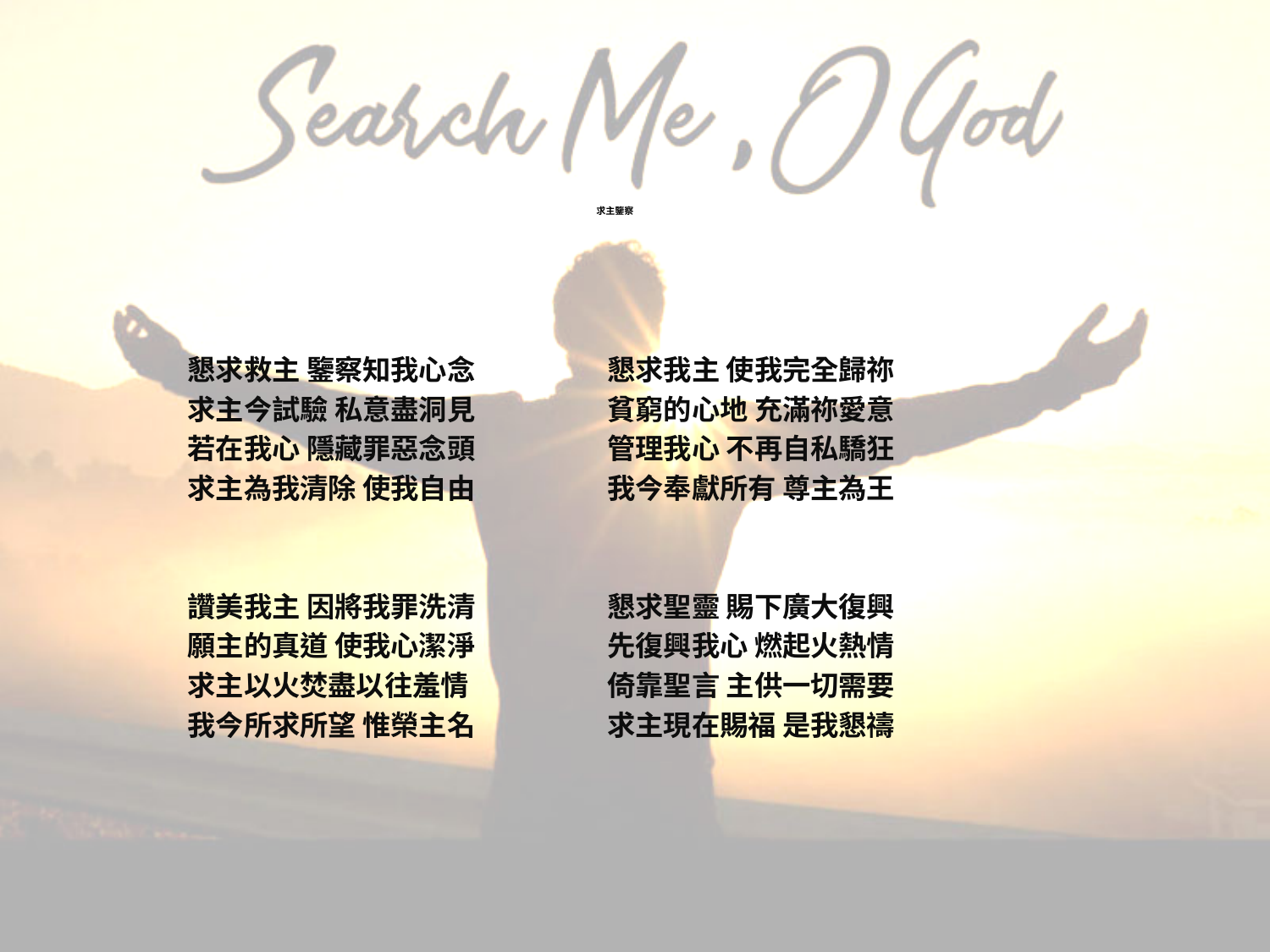

# 求主鑒察
懇求救主 鑒察知我心念
求主今試驗 私意盡洞見
若在我心 隱藏罪惡念頭
求主為我清除 使我自由

讚美我主 因將我罪洗清
願主的真道 使我心潔淨
求主以火焚盡以往羞情
我今所求所望 惟榮主名
懇求我主 使我完全歸祢
貧窮的心地 充滿祢愛意
管理我心 不再自私驕狂
我今奉獻所有 尊主為王

懇求聖靈 賜下廣大復興
先復興我心 燃起火熱情
倚靠聖言 主供一切需要
求主現在賜福 是我懇禱